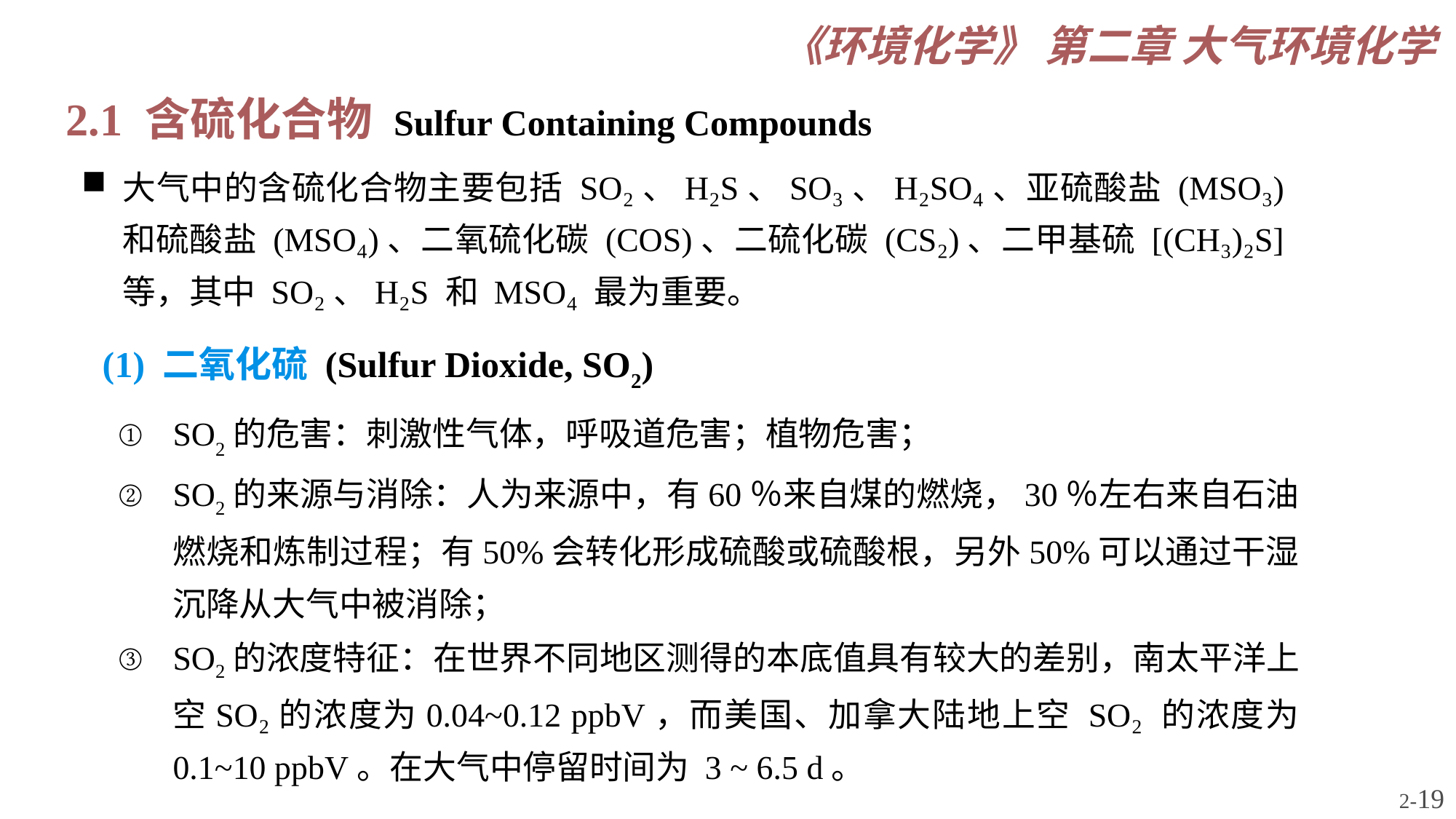

2.1 含硫化合物 Sulfur Containing Compounds
大气中的含硫化合物主要包括 SO₂、H₂S、SO₃、H₂SO₄、亚硫酸盐 (MSO₃) 和硫酸盐 (MSO₄)、二氧硫化碳 (COS)、二硫化碳 (CS₂)、二甲基硫 [(CH₃)₂S] 等，其中 SO₂、H₂S 和 MSO₄ 最为重要。
(1) 二氧化硫 (Sulfur Dioxide, SO2)
SO2的危害：刺激性气体，呼吸道危害；植物危害；
SO2的来源与消除：人为来源中，有60％来自煤的燃烧，30％左右来自石油燃烧和炼制过程；有50%会转化形成硫酸或硫酸根，另外50%可以通过干湿沉降从大气中被消除；
SO2的浓度特征：在世界不同地区测得的本底值具有较大的差别，南太平洋上空SO₂的浓度为0.04~0.12 ppbV，而美国、加拿大陆地上空 SO₂ 的浓度为 0.1~10 ppbV。在大气中停留时间为 3 ~ 6.5 d。
2-19